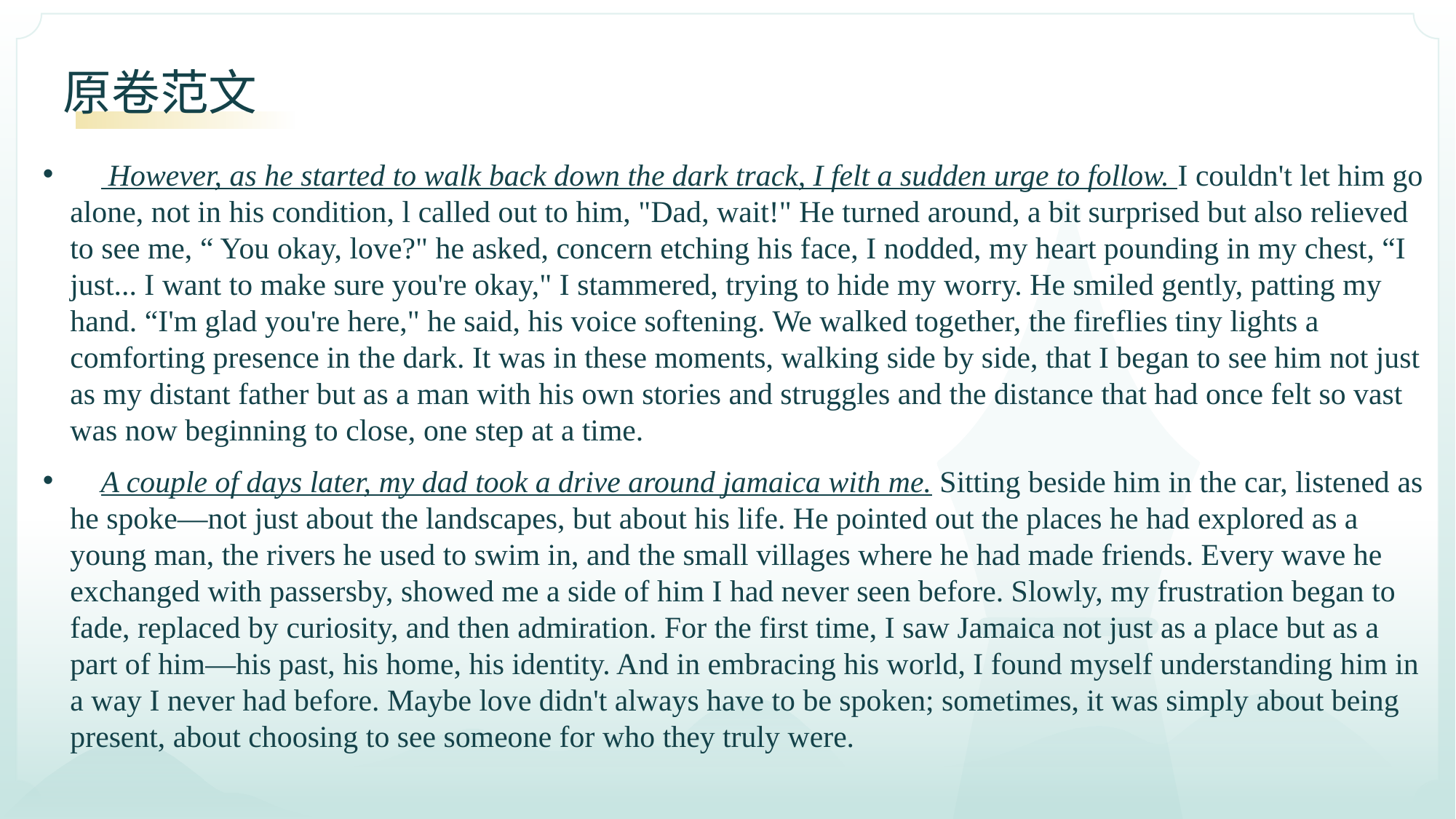

# 原卷范文
     However, as he started to walk back down the dark track, I felt a sudden urge to follow. I couldn't let him go alone, not in his condition, l called out to him, "Dad, wait!" He turned around, a bit surprised but also relieved to see me, “ You okay, love?" he asked, concern etching his face, I nodded, my heart pounding in my chest, “I just... I want to make sure you're okay," I stammered, trying to hide my worry. He smiled gently, patting my hand. “I'm glad you're here," he said, his voice softening. We walked together, the fireflies tiny lights a comforting presence in the dark. It was in these moments, walking side by side, that I began to see him not just as my distant father but as a man with his own stories and struggles and the distance that had once felt so vast was now beginning to close, one step at a time.
    A couple of days later, my dad took a drive around jamaica with me. Sitting beside him in the car, listened as he spoke—not just about the landscapes, but about his life. He pointed out the places he had explored as a young man, the rivers he used to swim in, and the small villages where he had made friends. Every wave he exchanged with passersby, showed me a side of him I had never seen before. Slowly, my frustration began to fade, replaced by curiosity, and then admiration. For the first time, I saw Jamaica not just as a place but as a part of him—his past, his home, his identity. And in embracing his world, I found myself understanding him in a way I never had before. Maybe love didn't always have to be spoken; sometimes, it was simply about being present, about choosing to see someone for who they truly were.